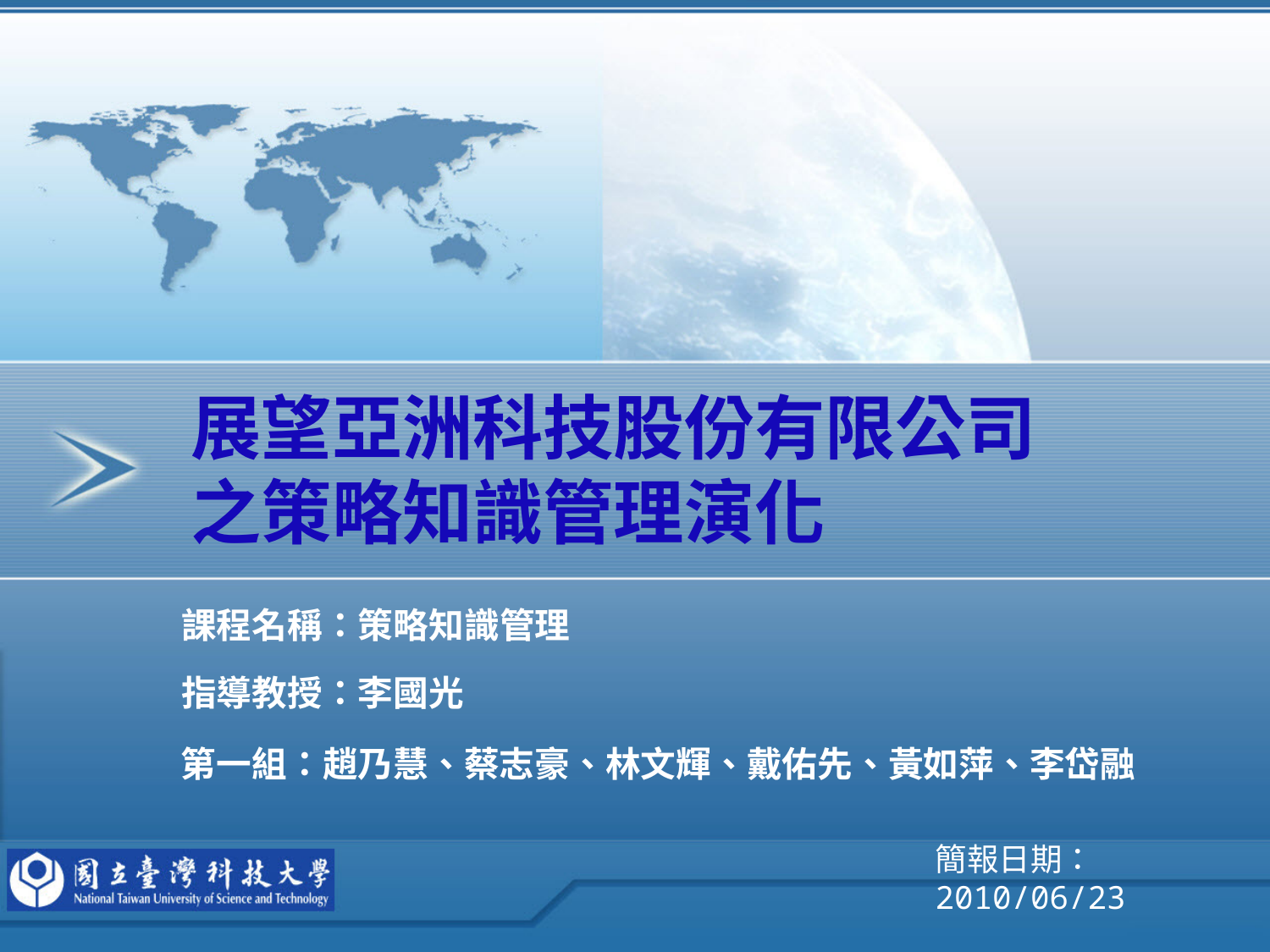

展望亞洲科技股份有限公司之策略知識管理演化
課程名稱：策略知識管理
指導教授：李國光
第一組：趙乃慧、蔡志豪、林文輝、戴佑先、黃如萍、李岱融
簡報日期：2010/06/23